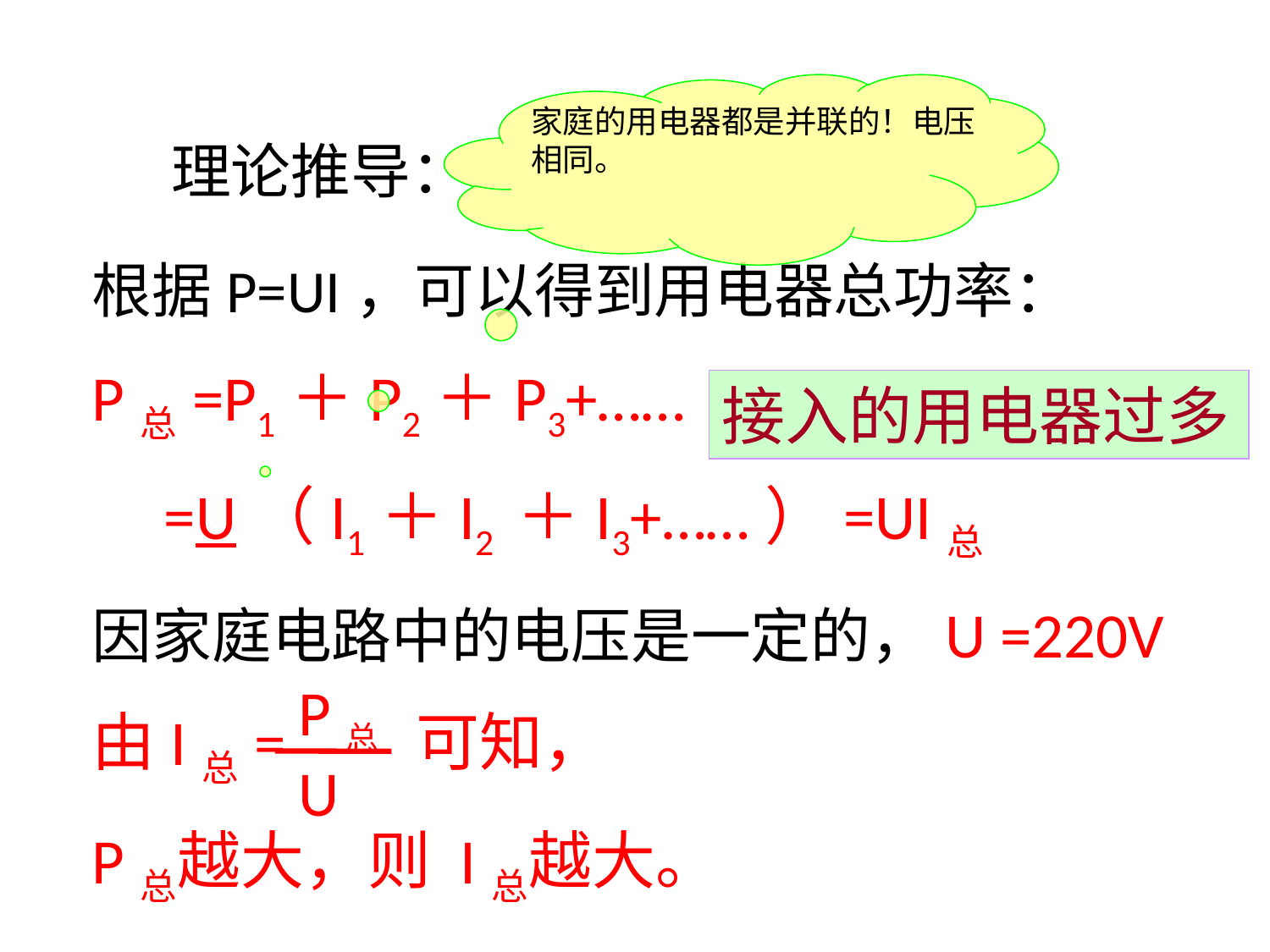

家庭的用电器都是并联的！电压相同。
理论推导：
根据P=UI，可以得到用电器总功率：
P总=P1＋P2＋P3+……
     =U（I1＋I2 ＋I3+……）=UI总
因家庭电路中的电压是一定的，U =220V
由I总=        可知，
P总越大，则 I总越大。
接入的用电器过多
P总
U